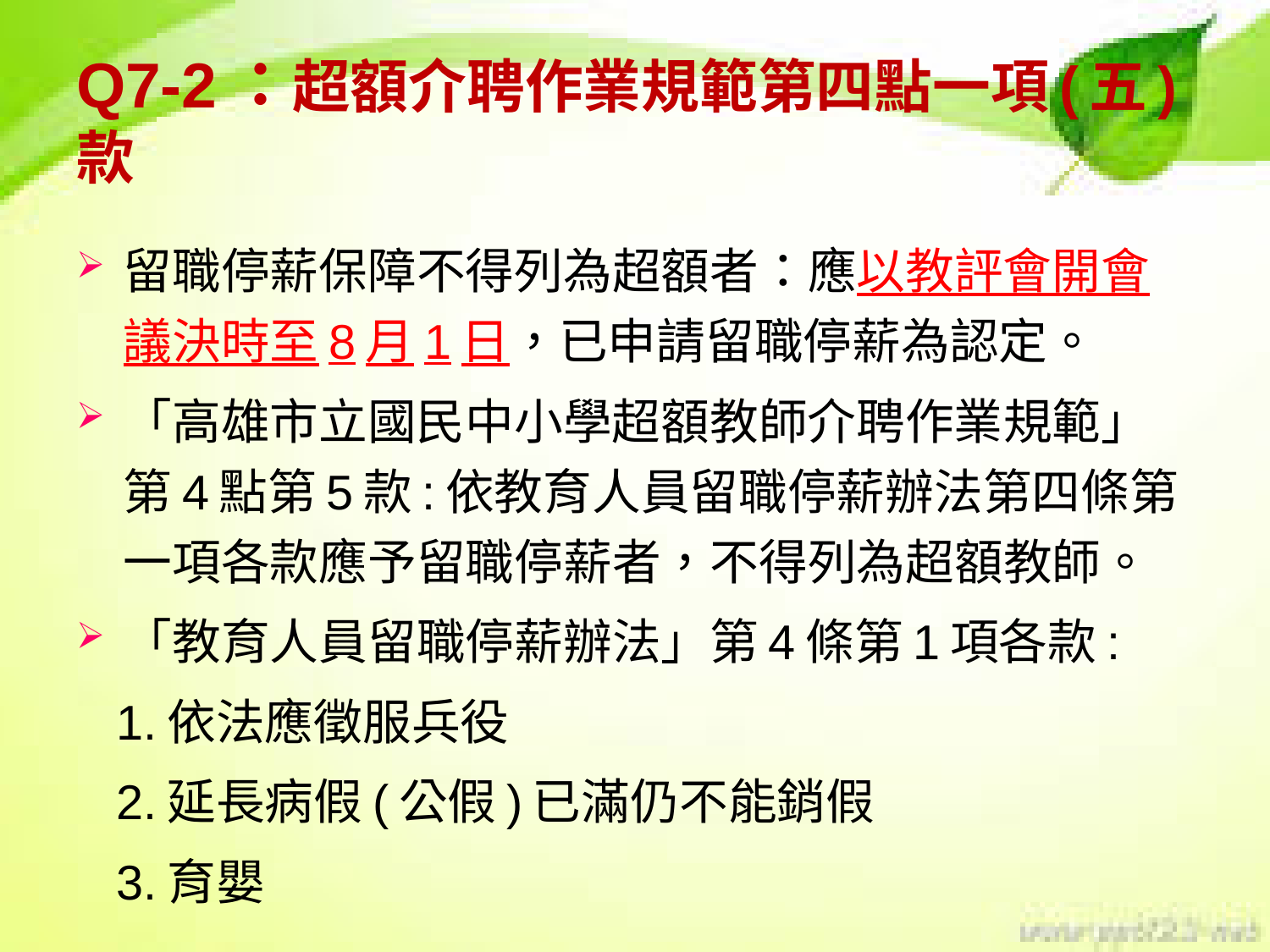

# Q7-2：超額介聘作業規範第四點一項(五)款
留職停薪保障不得列為超額者：應以教評會開會議決時至8月1日，已申請留職停薪為認定。
「高雄市立國民中小學超額教師介聘作業規範」第4點第5款:依教育人員留職停薪辦法第四條第一項各款應予留職停薪者，不得列為超額教師。
「教育人員留職停薪辦法」第4條第1項各款:
   1.依法應徵服兵役
   2.延長病假(公假)已滿仍不能銷假
   3.育嬰